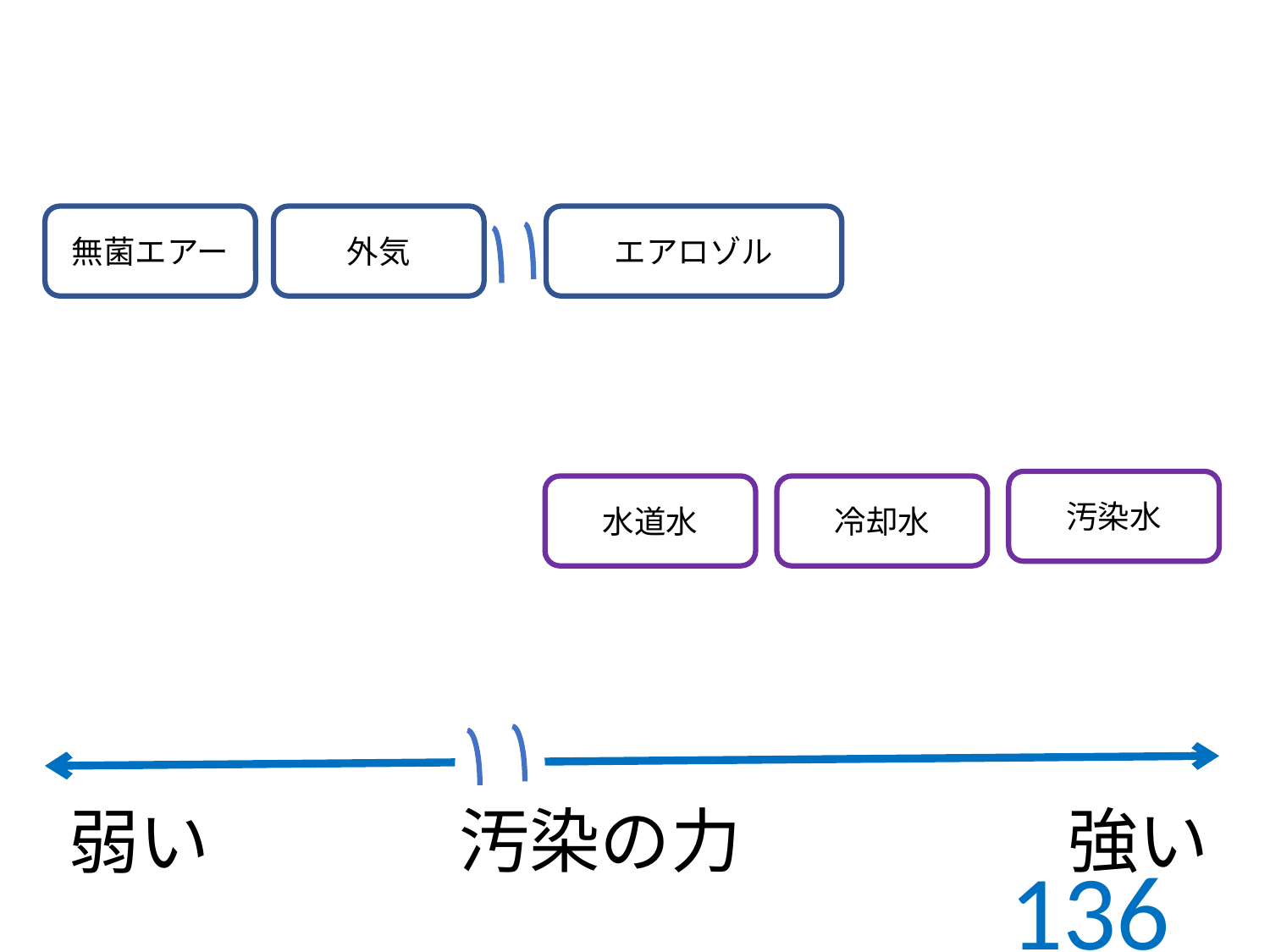

無菌エアー
外気
エアロゾル

汚染水
水道水
冷却水

汚染の力
強い
弱い
136